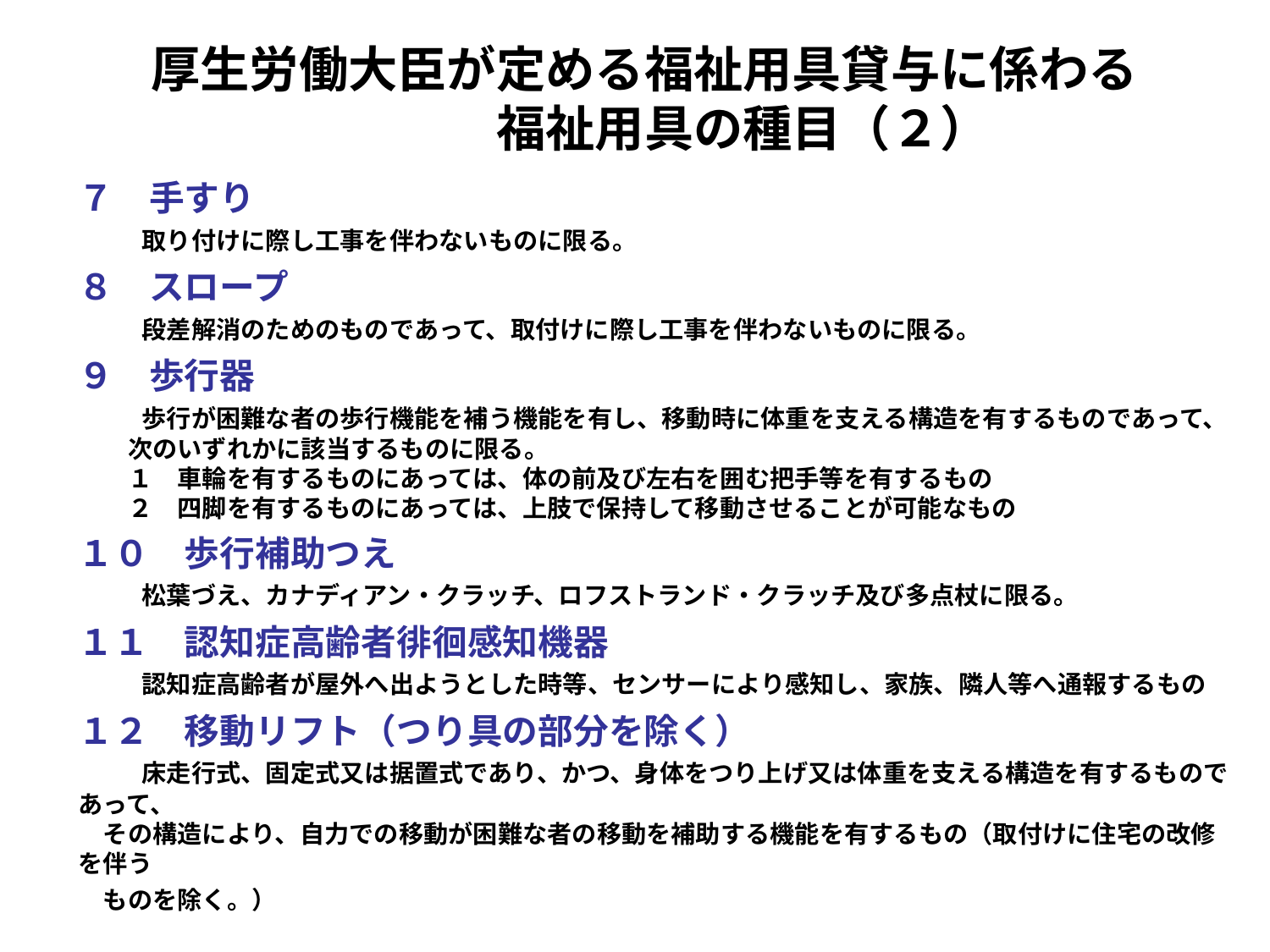

厚生労働大臣が定める福祉用具貸与に係わる　　　　福祉用具の種目（２）
７　手すり
　　取り付けに際し工事を伴わないものに限る。
８　スロープ
　　段差解消のためのものであって、取付けに際し工事を伴わないものに限る。
９　歩行器
　　歩行が困難な者の歩行機能を補う機能を有し、移動時に体重を支える構造を有するものであって、
　　次のいずれかに該当するものに限る。
　　１　車輪を有するものにあっては、体の前及び左右を囲む把手等を有するもの
　　２　四脚を有するものにあっては、上肢で保持して移動させることが可能なもの
１０　歩行補助つえ
　　松葉づえ、カナディアン・クラッチ、ロフストランド・クラッチ及び多点杖に限る。
１１　認知症高齢者徘徊感知機器
　　認知症高齢者が屋外へ出ようとした時等、センサーにより感知し、家族、隣人等へ通報するもの
１２　移動リフト（つり具の部分を除く）
　　床走行式、固定式又は据置式であり、かつ、身体をつり上げ又は体重を支える構造を有するものであって、
　その構造により、自力での移動が困難な者の移動を補助する機能を有するもの（取付けに住宅の改修を伴う
　ものを除く。）